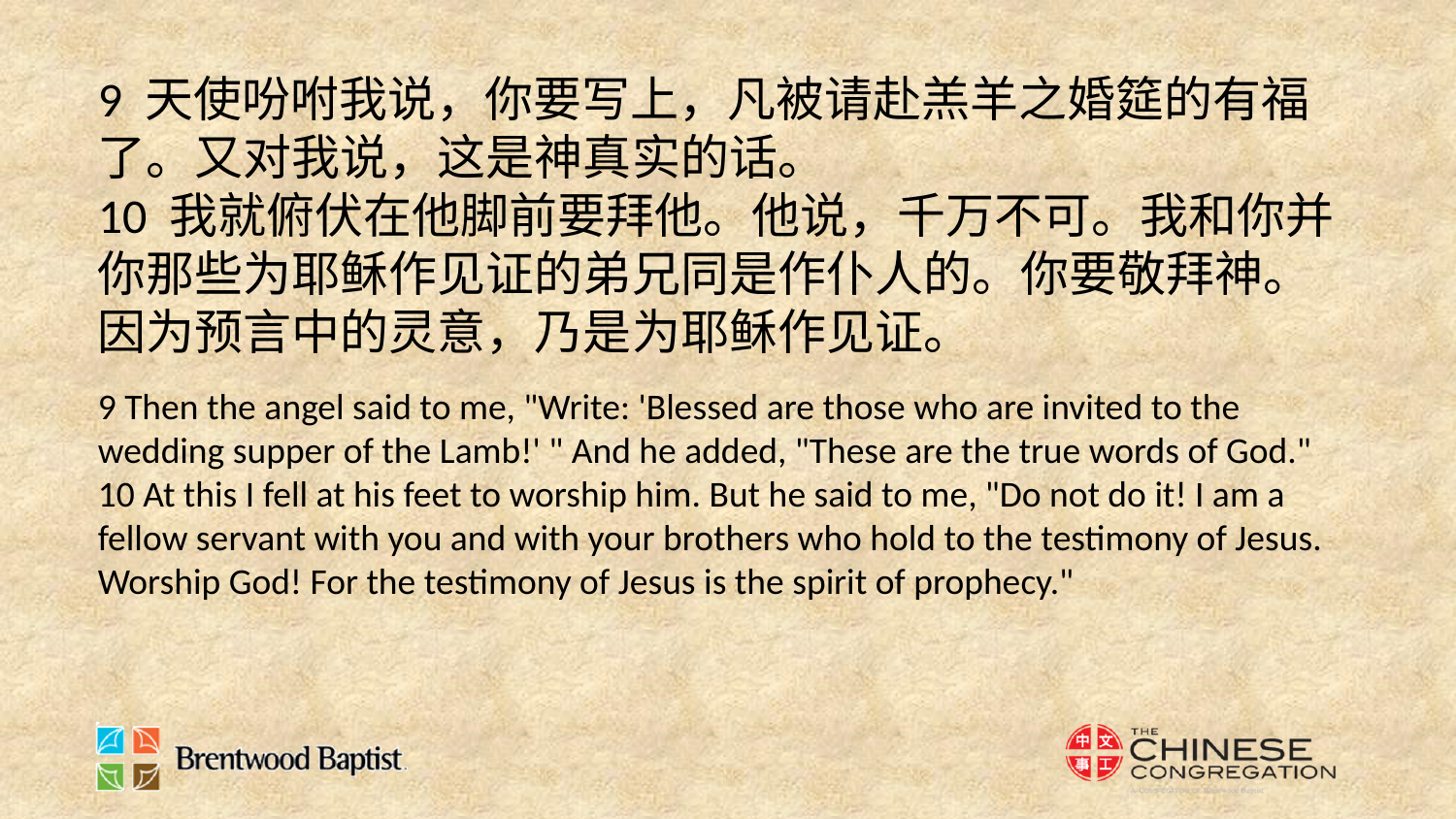

9 天使吩咐我说，你要写上，凡被请赴羔羊之婚筵的有福了。又对我说，这是神真实的话。
10 我就俯伏在他脚前要拜他。他说，千万不可。我和你并你那些为耶稣作见证的弟兄同是作仆人的。你要敬拜神。因为预言中的灵意，乃是为耶稣作见证。

9 Then the angel said to me, "Write: 'Blessed are those who are invited to the wedding supper of the Lamb!' " And he added, "These are the true words of God."
10 At this I fell at his feet to worship him. But he said to me, "Do not do it! I am a fellow servant with you and with your brothers who hold to the testimony of Jesus. Worship God! For the testimony of Jesus is the spirit of prophecy."